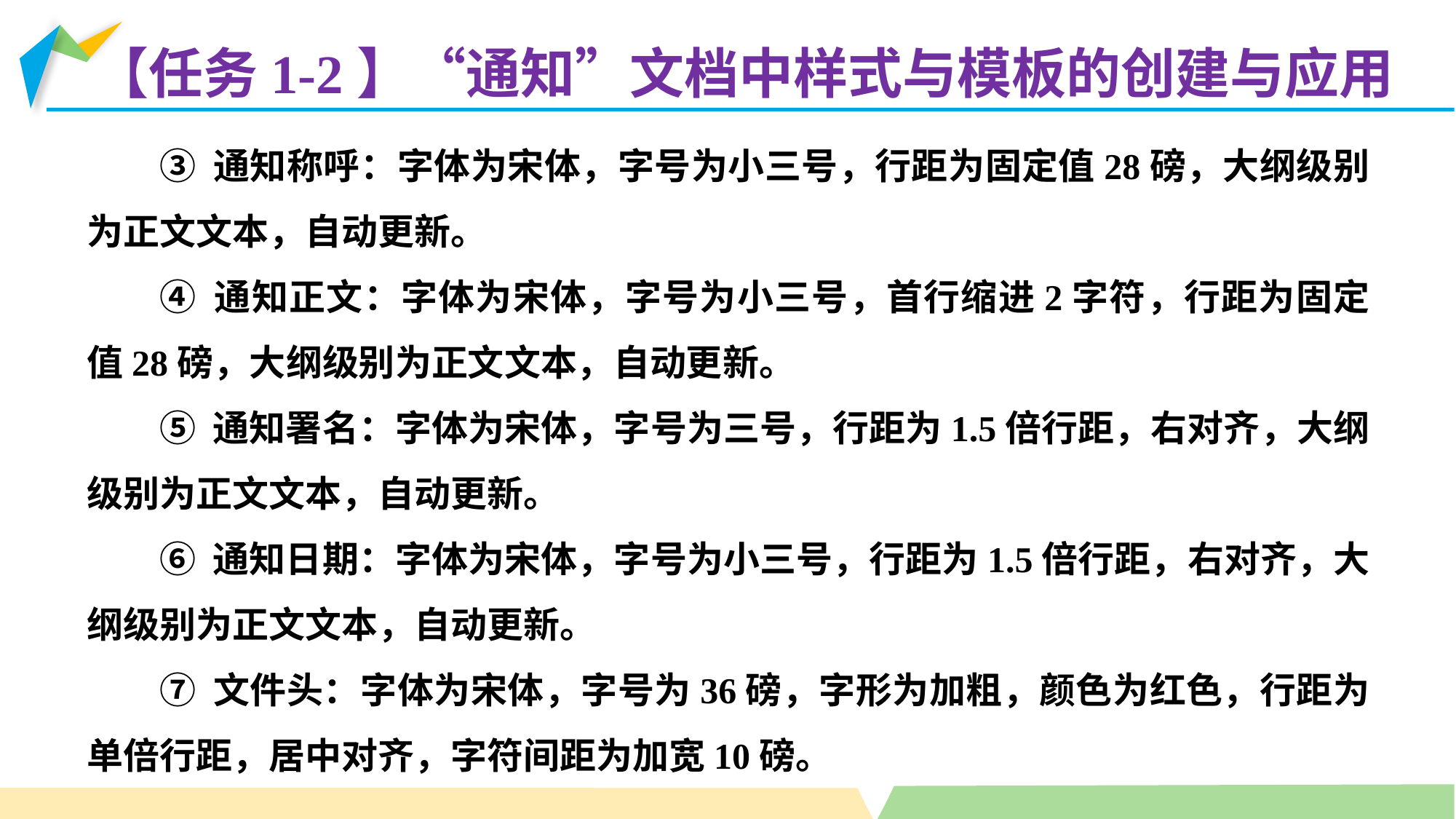

【任务1-2】“通知”文档中样式与模板的创建与应用
③ 通知称呼：字体为宋体，字号为小三号，行距为固定值28磅，大纲级别为正文文本，自动更新。
④ 通知正文：字体为宋体，字号为小三号，首行缩进2字符，行距为固定值28磅，大纲级别为正文文本，自动更新。
⑤ 通知署名：字体为宋体，字号为三号，行距为1.5倍行距，右对齐，大纲级别为正文文本，自动更新。
⑥ 通知日期：字体为宋体，字号为小三号，行距为1.5倍行距，右对齐，大纲级别为正文文本，自动更新。
⑦ 文件头：字体为宋体，字号为36磅，字形为加粗，颜色为红色，行距为单倍行距，居中对齐，字符间距为加宽10磅。